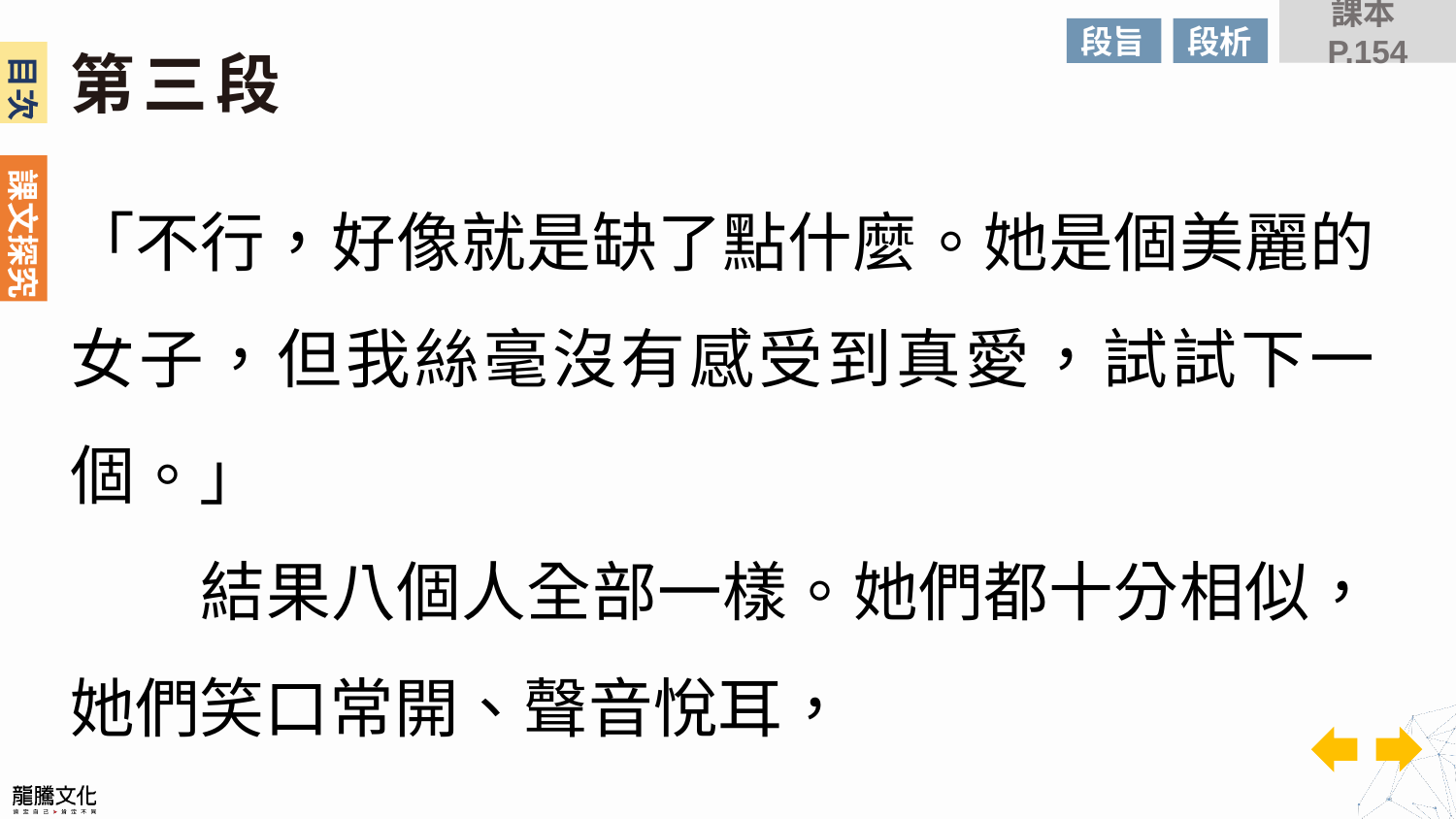

課本P.154
段旨
段析
第三段
「不行，好像就是缺了點什麼。她是個美麗的女子，但我絲毫沒有感受到真愛，試試下一個。」
　　結果八個人全部一樣。她們都十分相似，她們笑口常開、聲音悅耳，